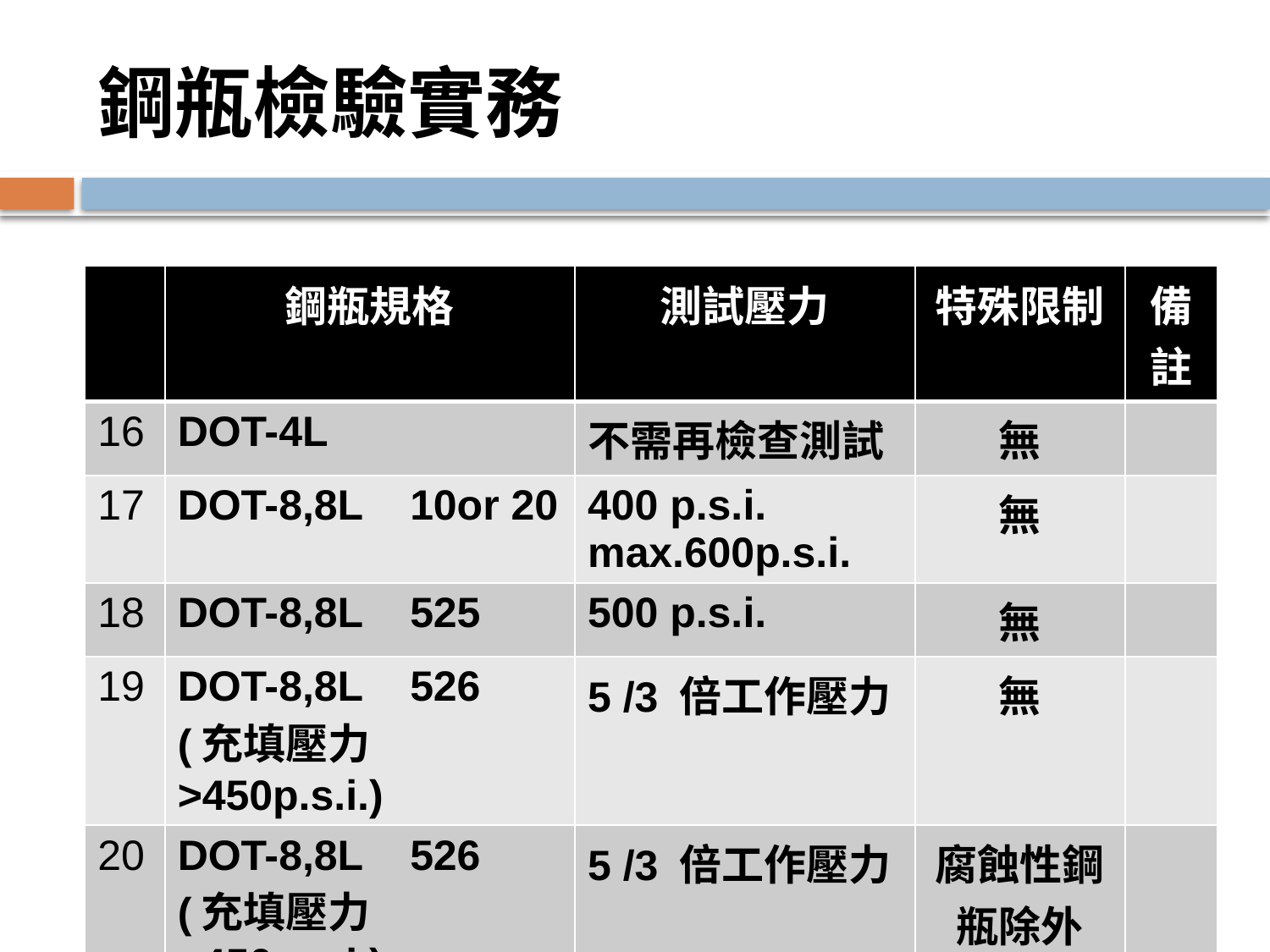

# 鋼瓶檢驗實務
|  | 鋼瓶規格 | 測試壓力 | 特殊限制 | 備註 |
| --- | --- | --- | --- | --- |
| 16 | DOT-4L | 不需再檢查測試 | 無 |  |
| 17 | DOT-8,8L 10or 20 | 400 p.s.i. max.600p.s.i. | 無 |  |
| 18 | DOT-8,8L 525 | 500 p.s.i. | 無 |  |
| 19 | DOT-8,8L 526 (充填壓力 >450p.s.i.) | 5 /3 倍工作壓力 | 無 |  |
| 20 | DOT-8,8L 526 (充填壓力 <450p.s.i.) | 5 /3 倍工作壓力 | 腐蝕性鋼瓶除外 |  |